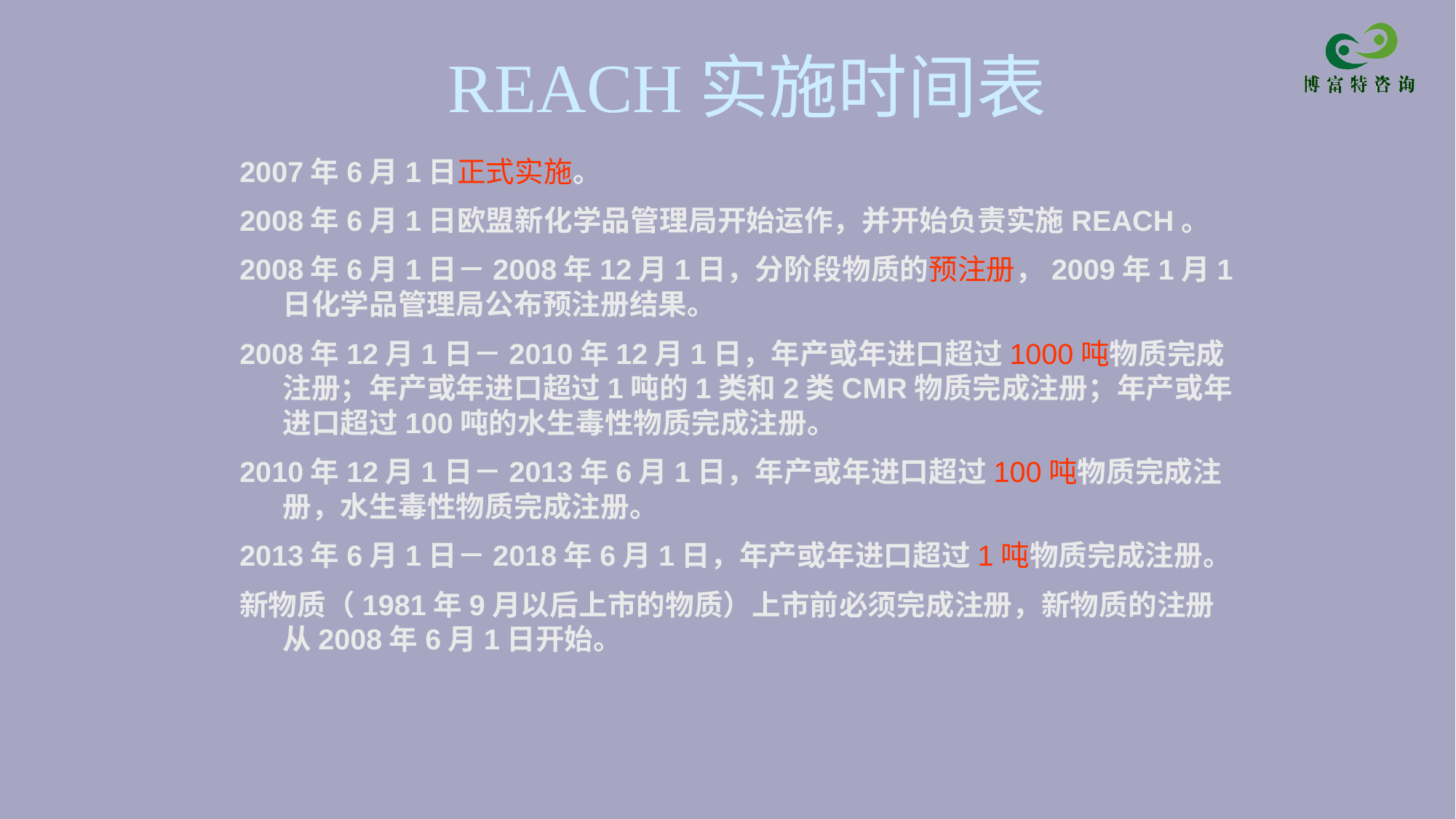

# REACH实施时间表
2007年6月1日正式实施。
2008年6月1日欧盟新化学品管理局开始运作，并开始负责实施REACH。
2008年6月1日－2008年12月1日，分阶段物质的预注册，2009年1月1日化学品管理局公布预注册结果。
2008年12月1日－2010年12月1日，年产或年进口超过1000吨物质完成注册；年产或年进口超过1吨的1类和2类CMR物质完成注册；年产或年进口超过100吨的水生毒性物质完成注册。
2010年12月1日－2013年6月1日，年产或年进口超过100吨物质完成注册，水生毒性物质完成注册。
2013年6月1日－2018年6月1日，年产或年进口超过1吨物质完成注册。
新物质（1981年9月以后上市的物质）上市前必须完成注册，新物质的注册从2008年6月1日开始。